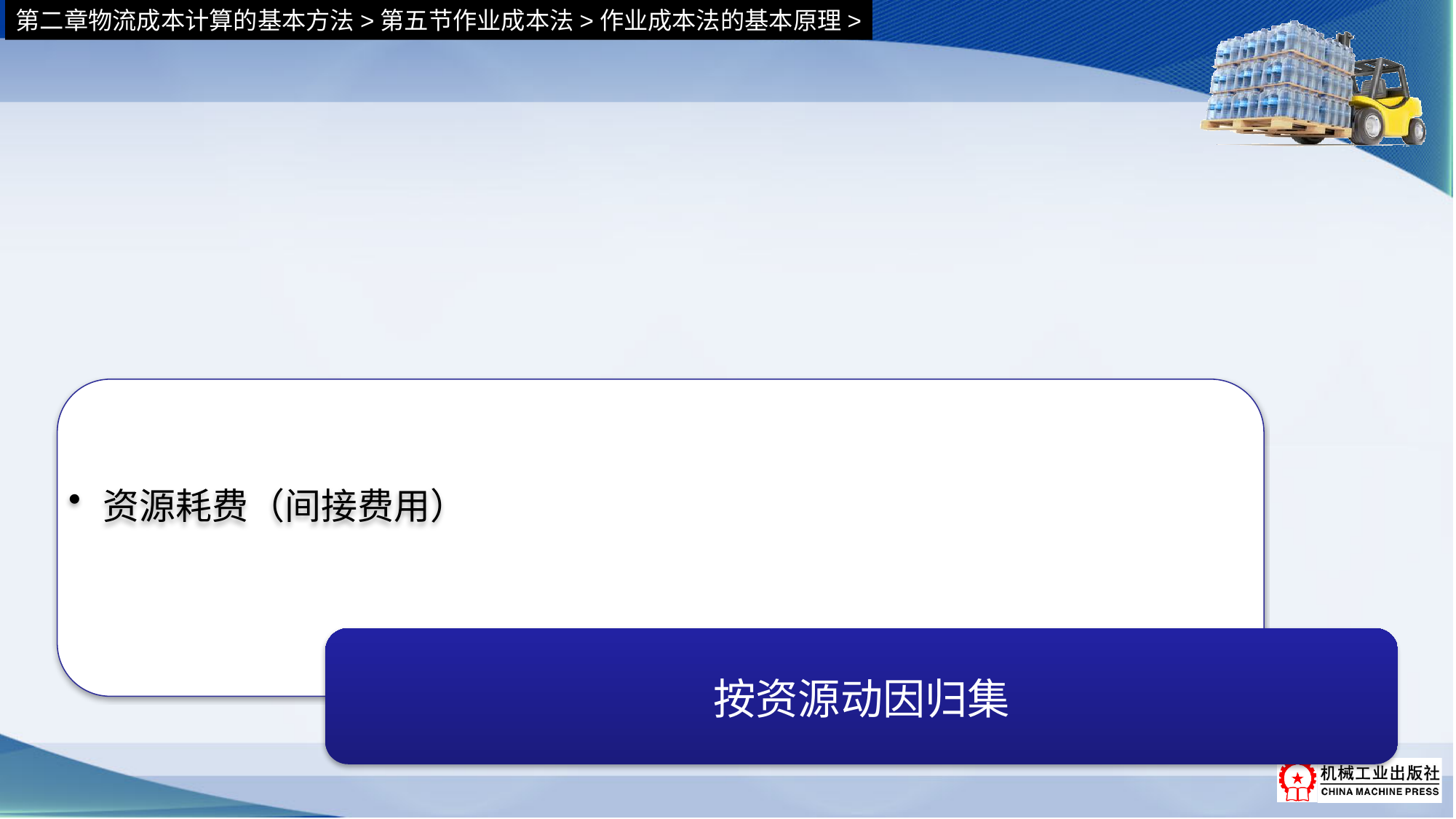

第二章物流成本计算的基本方法>第五节作业成本法>作业成本法的基本原理>
按资源动因归集
资源耗费（间接费用）